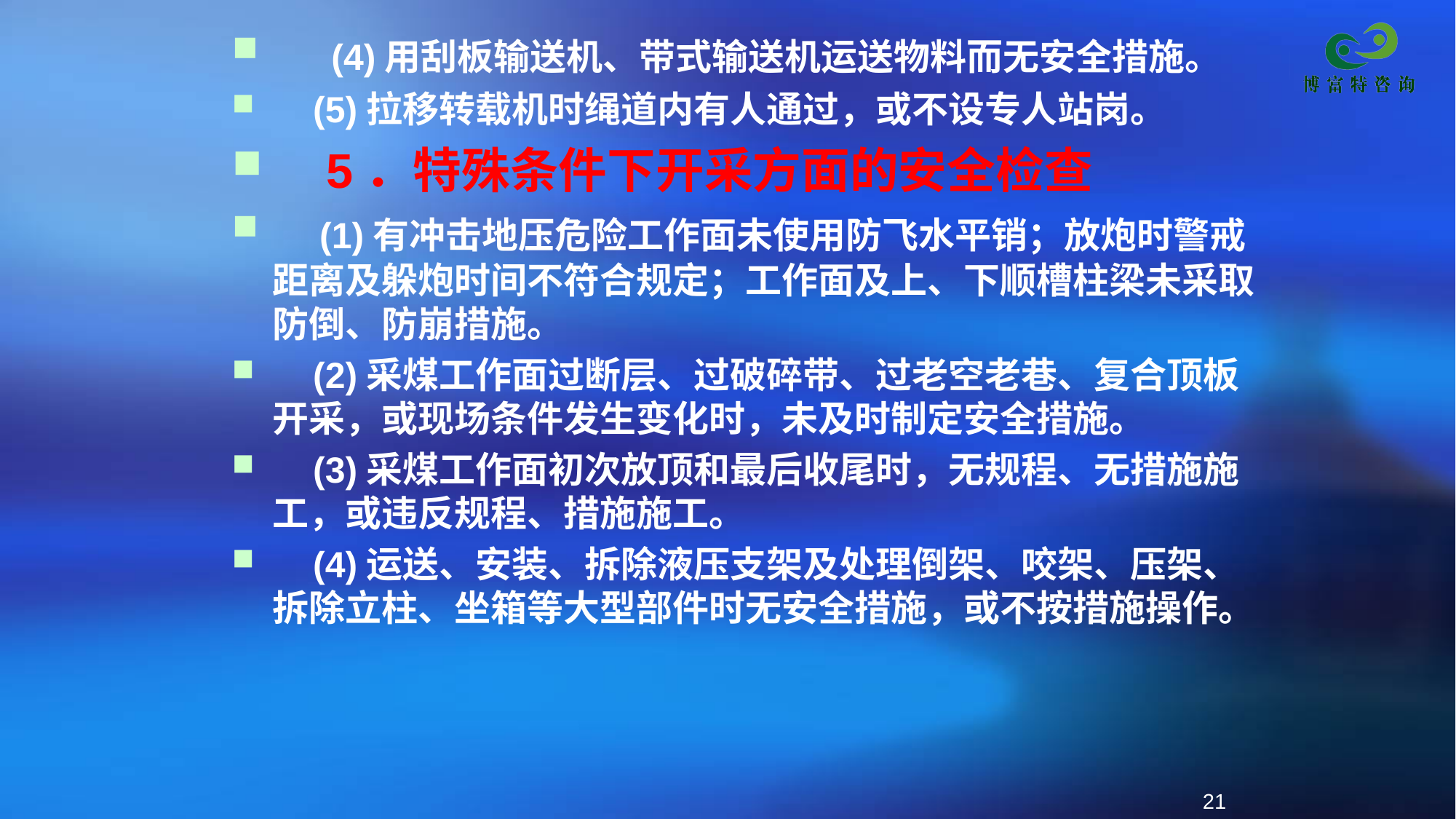

(4)用刮板输送机、带式输送机运送物料而无安全措施。
    (5)拉移转载机时绳道内有人通过，或不设专人站岗。
    5．特殊条件下开采方面的安全检查
    (1)有冲击地压危险工作面未使用防飞水平销；放炮时警戒距离及躲炮时间不符合规定；工作面及上、下顺槽柱梁未采取防倒、防崩措施。
    (2)采煤工作面过断层、过破碎带、过老空老巷、复合顶板开采，或现场条件发生变化时，未及时制定安全措施。
    (3)采煤工作面初次放顶和最后收尾时，无规程、无措施施工，或违反规程、措施施工。
    (4)运送、安装、拆除液压支架及处理倒架、咬架、压架、拆除立柱、坐箱等大型部件时无安全措施，或不按措施操作。
                                      21